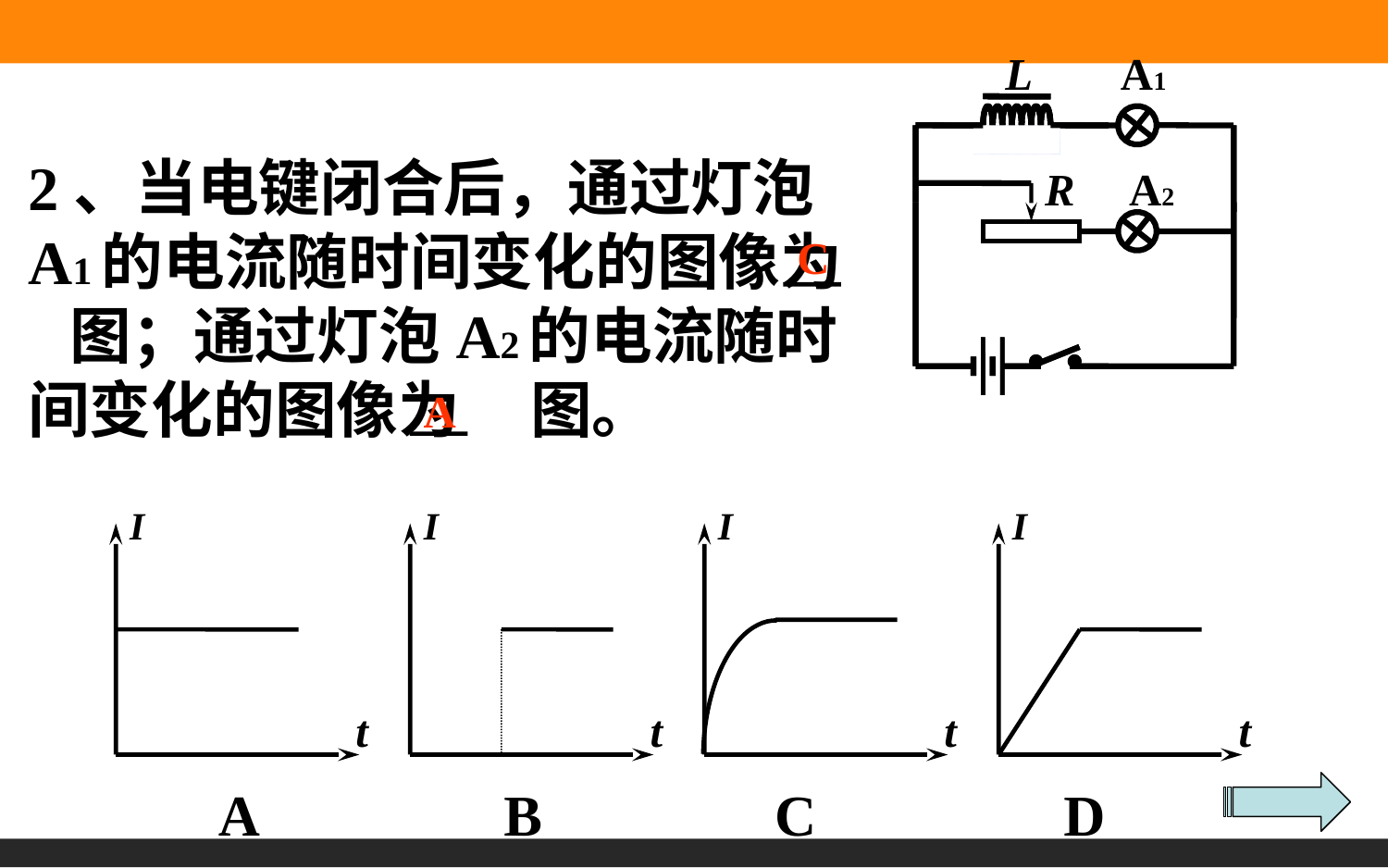

2、当电键闭合后，通过灯泡A1的电流随时间变化的图像为      图；通过灯泡A2的电流随时间变化的图像为     图。
     L        A1

R     A2

C

A

I

t

I

t

I

t

I

t

         A                 B                C                 D